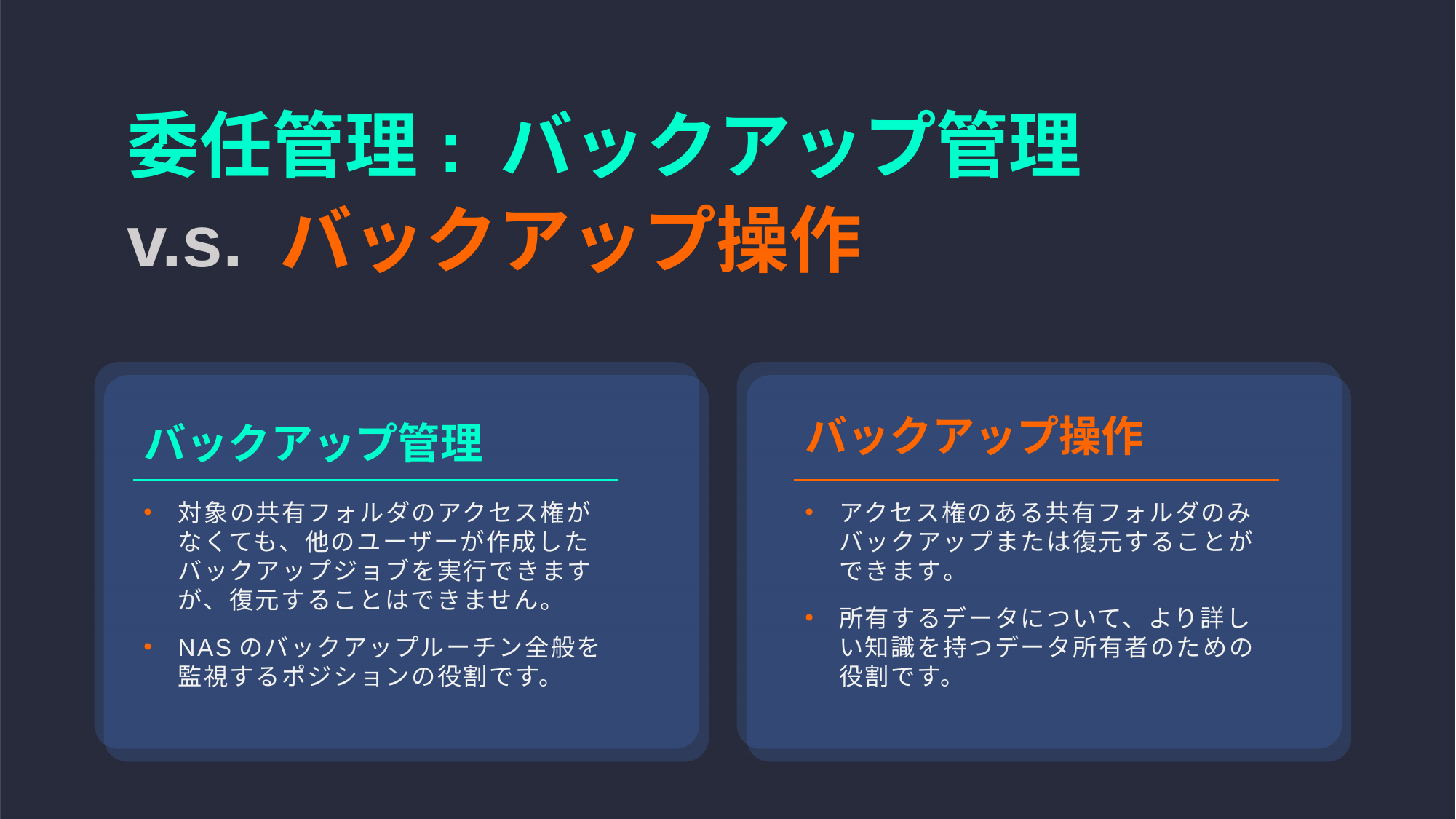

委任管理: バックアップ管理 
v.s. バックアップ操作

バックアップ管理
バックアップ操作

対象の共有フォルダのアクセス権がなくても、他のユーザーが作成したバックアップジョブを実行できますが、復元することはできません。
NASのバックアップルーチン全般を監視するポジションの役割です。
アクセス権のある共有フォルダのみバックアップまたは復元することができます。
所有するデータについて、より詳しい知識を持つデータ所有者のための役割です。